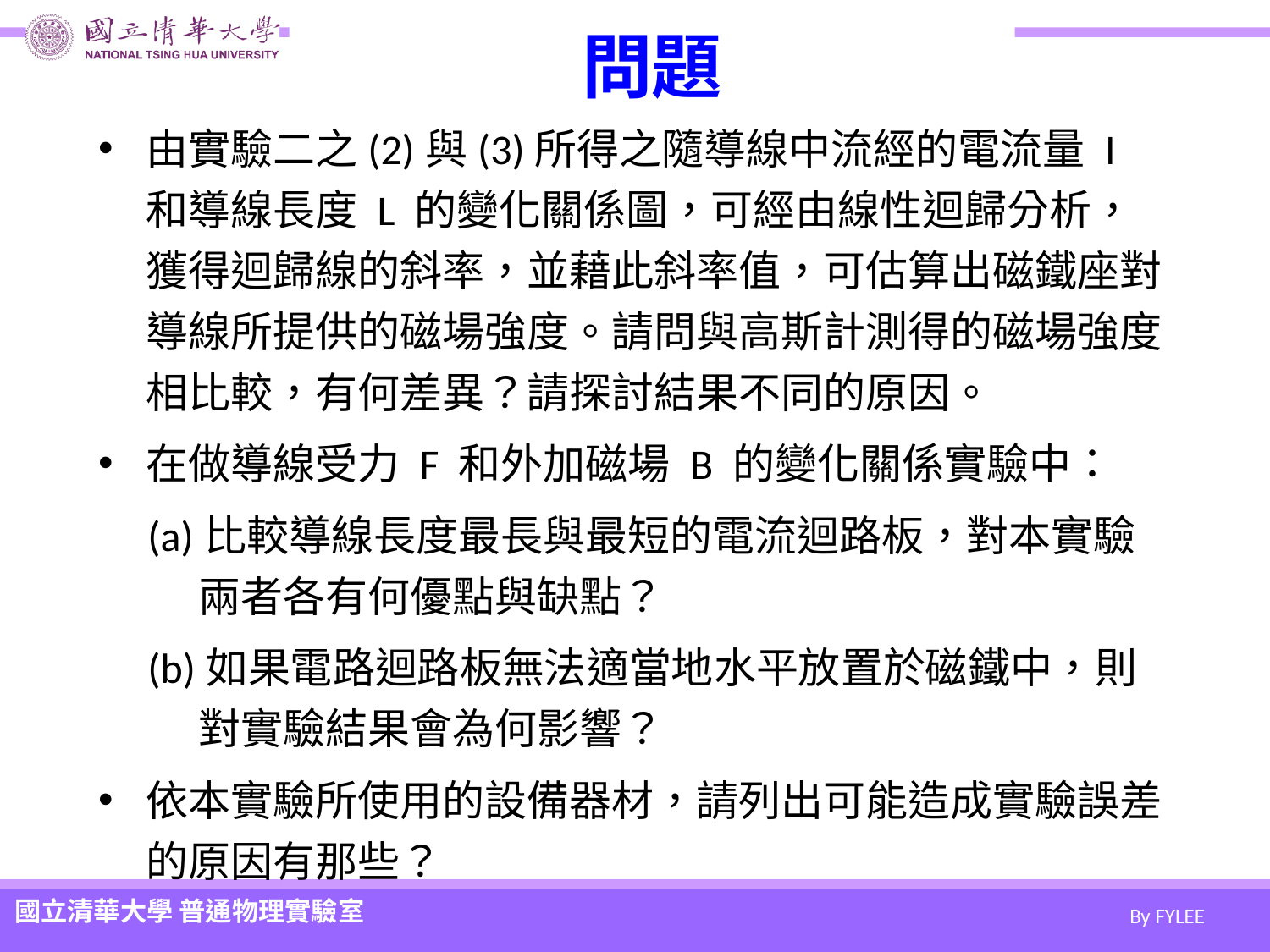

# 問題
由實驗二之(2)與(3)所得之隨導線中流經的電流量 I 和導線長度 L 的變化關係圖，可經由線性迴歸分析，獲得迴歸線的斜率，並藉此斜率值，可估算出磁鐵座對導線所提供的磁場強度。請問與高斯計測得的磁場強度相比較，有何差異？請探討結果不同的原因。
在做導線受力 F 和外加磁場 B 的變化關係實驗中：
(a)比較導線長度最長與最短的電流迴路板，對本實驗兩者各有何優點與缺點？
(b)如果電路迴路板無法適當地水平放置於磁鐵中，則對實驗結果會為何影響？
依本實驗所使用的設備器材，請列出可能造成實驗誤差的原因有那些？